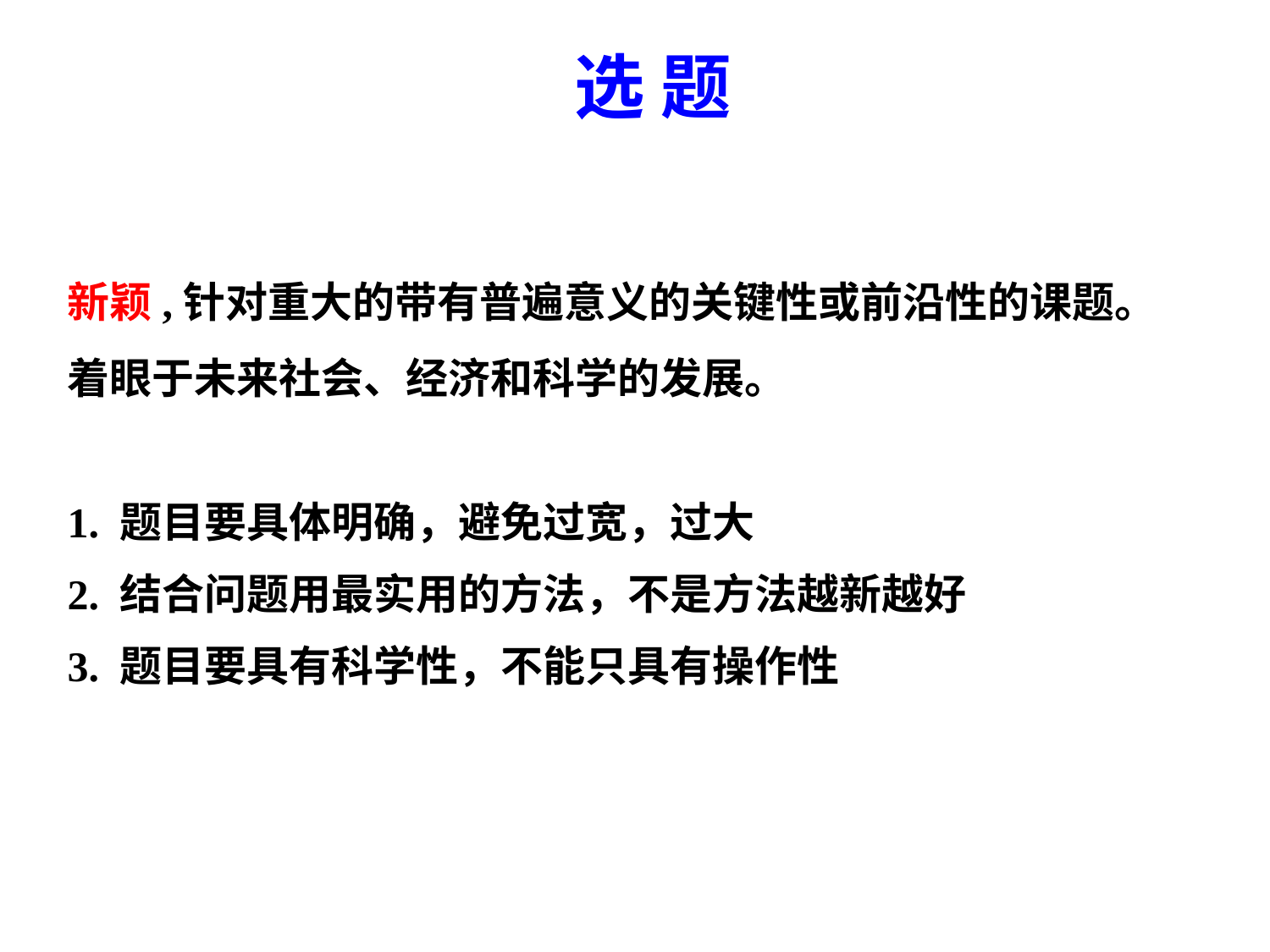

选 题
新颖,针对重大的带有普遍意义的关键性或前沿性的课题。着眼于未来社会、经济和科学的发展。

1. 题目要具体明确，避免过宽，过大
2. 结合问题用最实用的方法，不是方法越新越好
3. 题目要具有科学性，不能只具有操作性